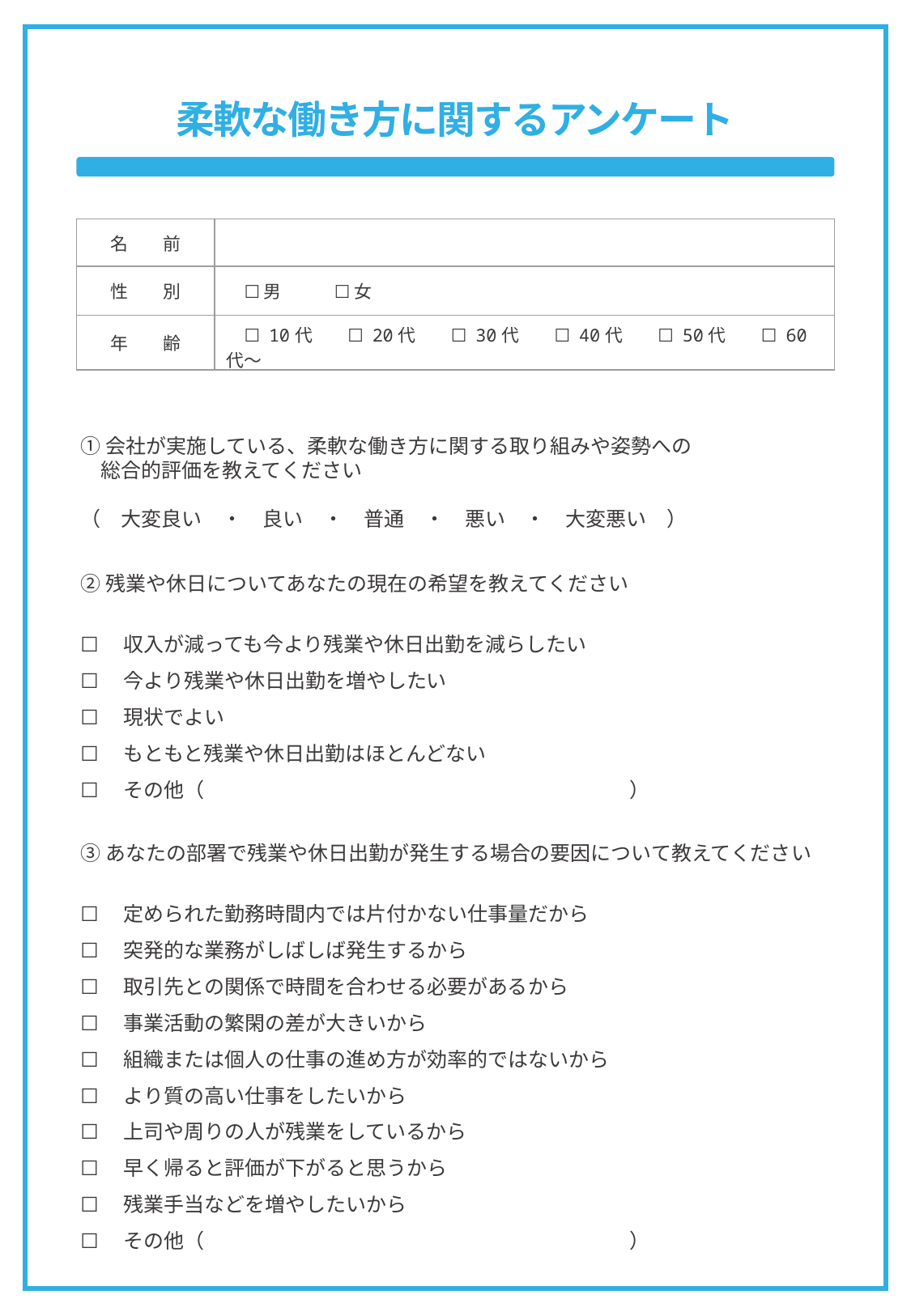

柔軟な働き方に関するアンケート

| 名　　前 |  |
| --- | --- |
| 性　　別 | ☐ 男　　　☐ 女 |
| 年　　齢 | ☐ 10代　　☐ 20代　　☐ 30代　　☐ 40代　　☐ 50代　　☐ 60代～ |
①会社が実施している、柔軟な働き方に関する取り組みや姿勢への
　総合的評価を教えてください

（　大変良い　・　良い　・　普通　・　悪い　・　大変悪い　）
②残業や休日についてあなたの現在の希望を教えてください

☐　収入が減っても今より残業や休日出勤を減らしたい
☐　今より残業や休日出勤を増やしたい
☐　現状でよい
☐　もともと残業や休日出勤はほとんどない
☐　その他（　　　　　　　　　　　　　　　　　　　　　）
③あなたの部署で残業や休日出勤が発生する場合の要因について教えてください

☐　定められた勤務時間内では片付かない仕事量だから
☐　突発的な業務がしばしば発生するから
☐　取引先との関係で時間を合わせる必要があるから
☐　事業活動の繁閑の差が大きいから
☐　組織または個人の仕事の進め方が効率的ではないから
☐　より質の高い仕事をしたいから
☐　上司や周りの人が残業をしているから
☐　早く帰ると評価が下がると思うから
☐　残業手当などを増やしたいから
☐　その他（　　　　　　　　　　　　　　　　　　　　　）